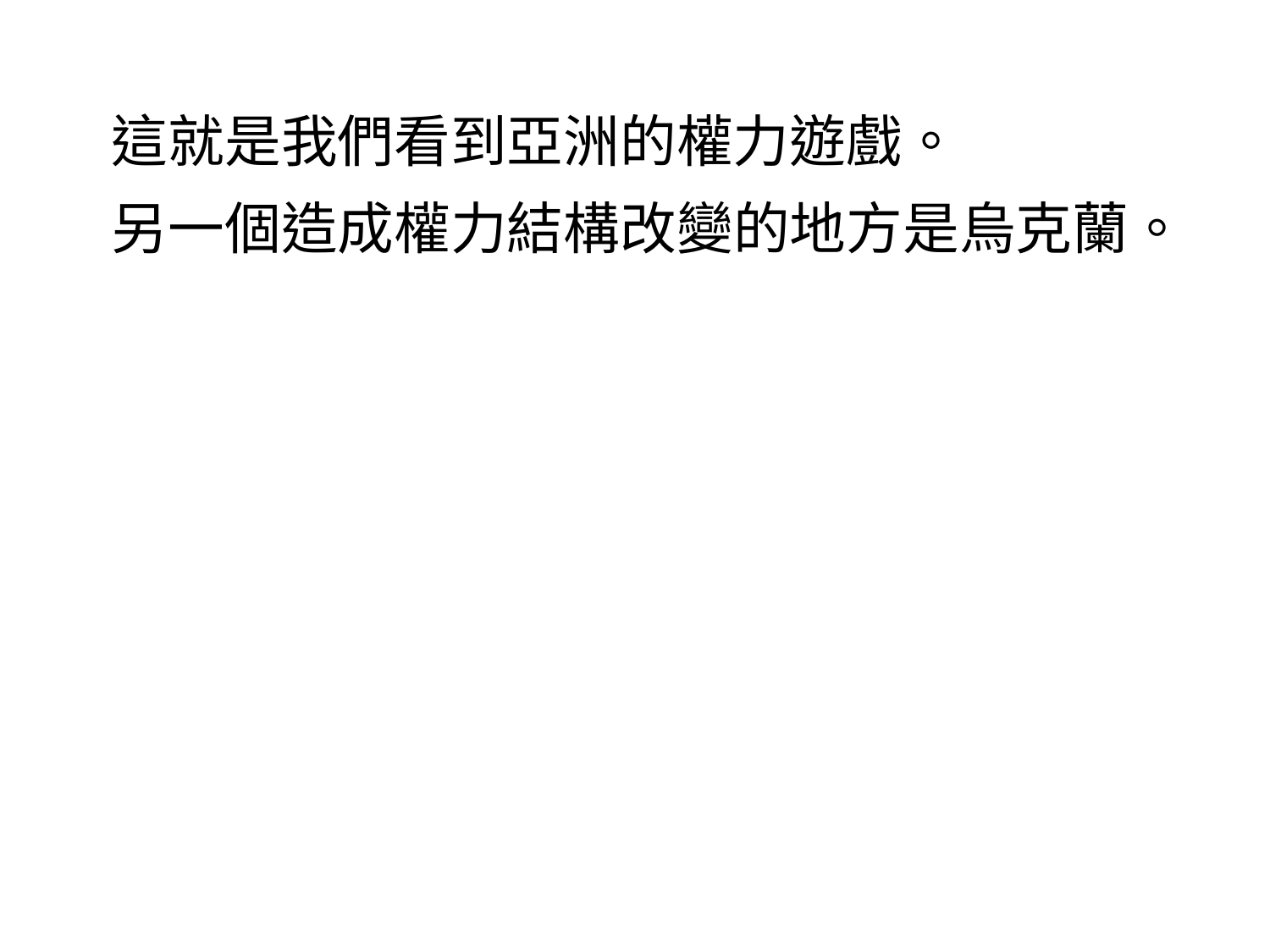

這就是我們看到亞洲的權力遊戲。
另一個造成權力結構改變的地方是烏克蘭。